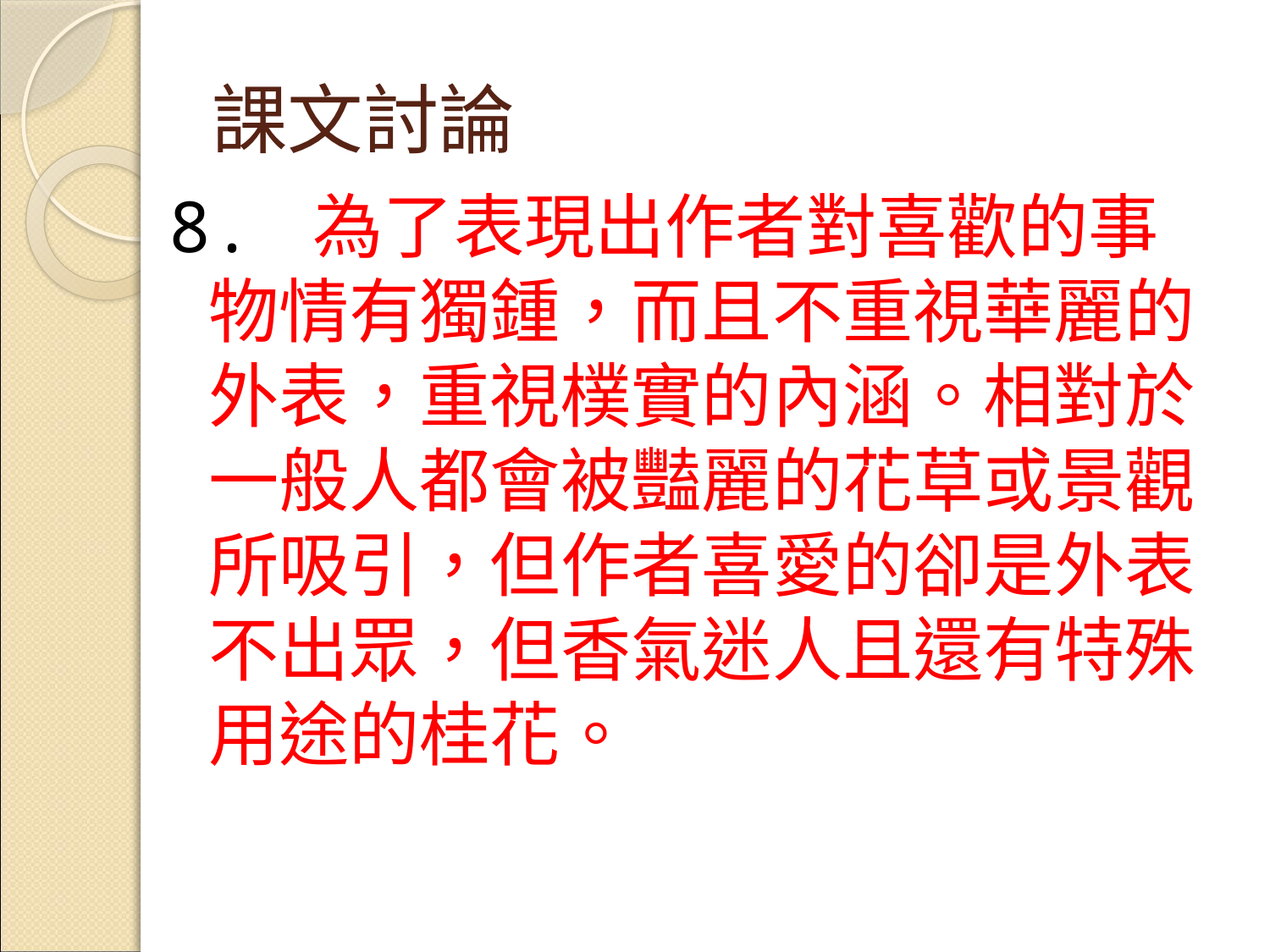

課文討論
8. 為了表現出作者對喜歡的事物情有獨鍾，而且不重視華麗的外表，重視樸實的內涵。相對於一般人都會被豔麗的花草或景觀所吸引，但作者喜愛的卻是外表不出眾，但香氣迷人且還有特殊用途的桂花。